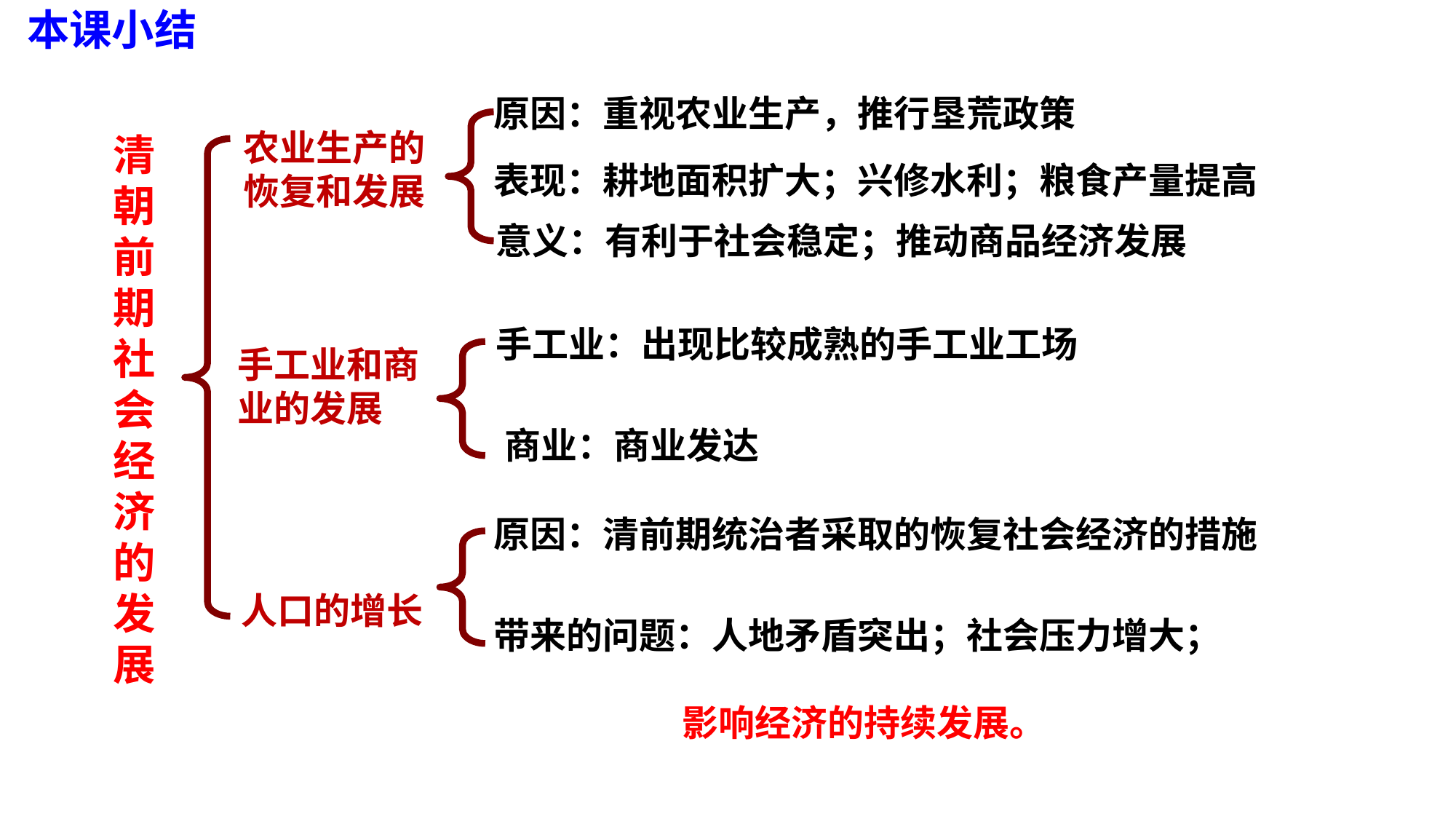

本课小结
原因：重视农业生产，推行垦荒政策

农业生产的恢复和发展
清朝前期社会经济的发展

表现：耕地面积扩大；兴修水利；粮食产量提高
意义：有利于社会稳定；推动商品经济发展
手工业：出现比较成熟的手工业工场
手工业和商业的发展

商业：商业发达
原因：清前期统治者采取的恢复社会经济的措施

人口的增长
带来的问题：人地矛盾突出；社会压力增大；
                       影响经济的持续发展。